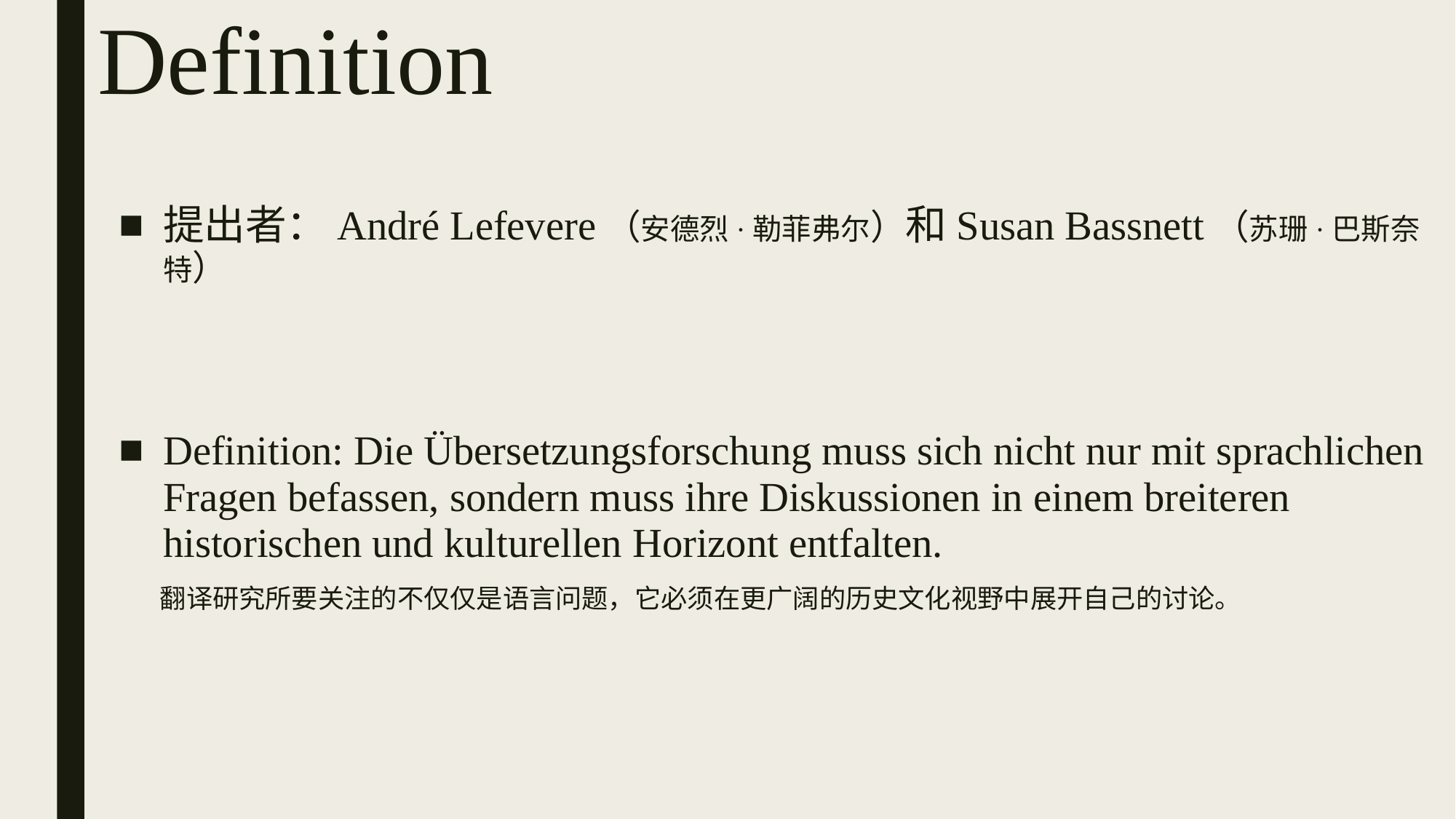

# Definition
提出者：André Lefevere（安德烈·勒菲弗尔）和Susan Bassnett（苏珊·巴斯奈特）

Definition: Die Übersetzungsforschung muss sich nicht nur mit sprachlichen Fragen befassen, sondern muss ihre Diskussionen in einem breiteren historischen und kulturellen Horizont entfalten.
      翻译研究所要关注的不仅仅是语言问题，它必须在更广阔的历史文化视野中展开自己的讨论。